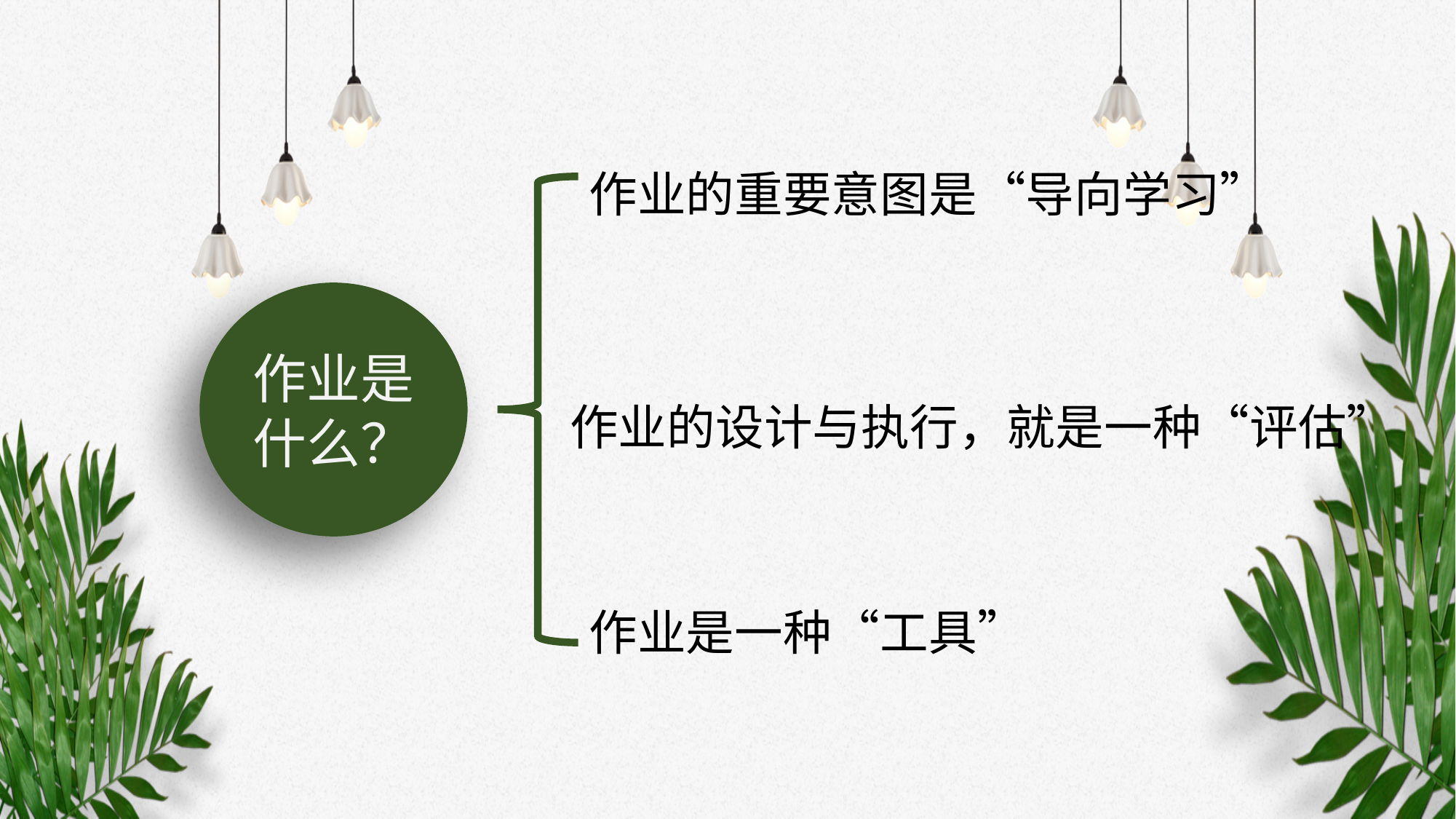

作业的重要意图是“导向学习”

作业是什么？
作业的设计与执行，就是一种“评估”
作业是一种“工具”